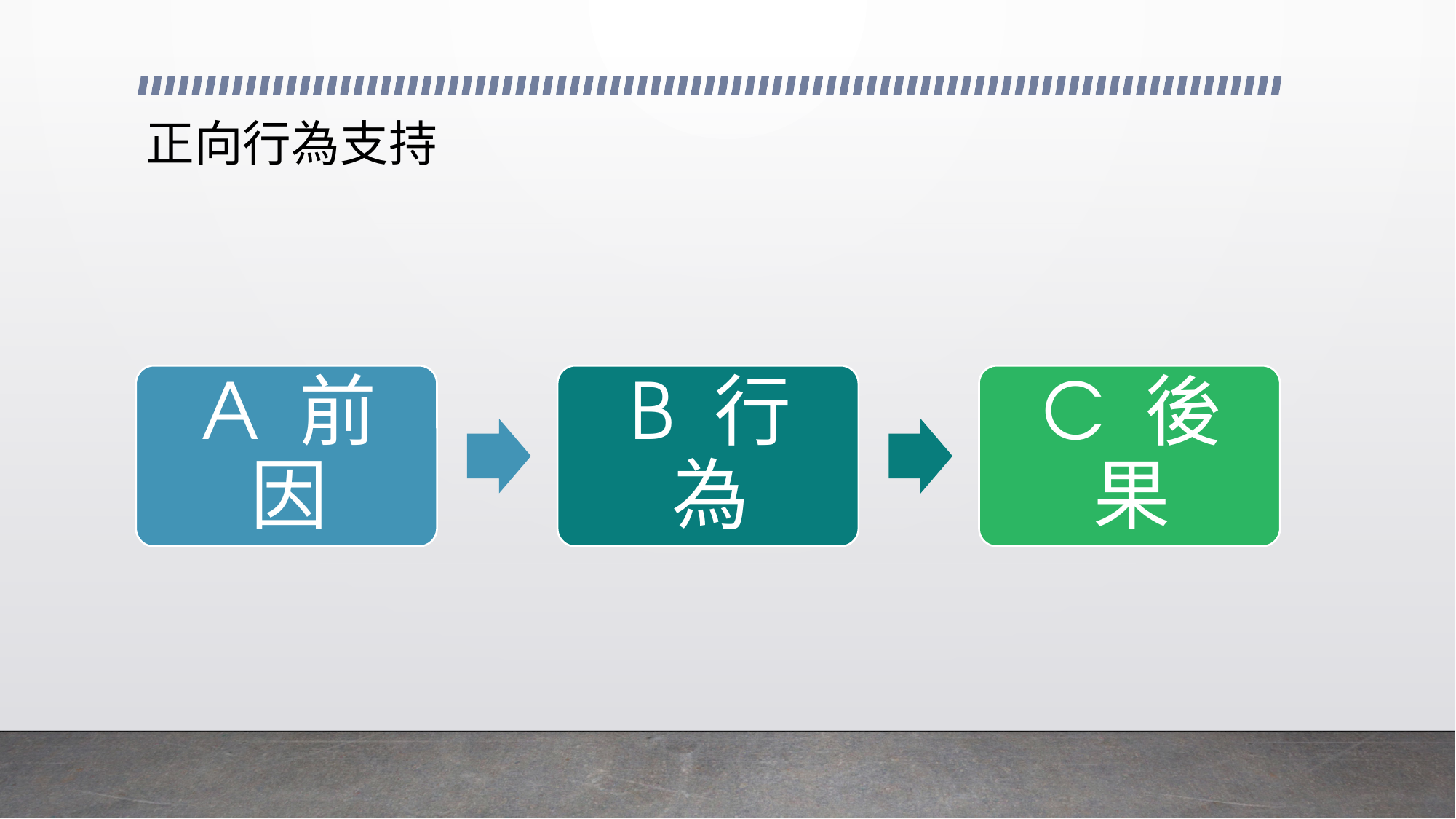

# 正向行為支持
A 前因

B 行為

C 後果